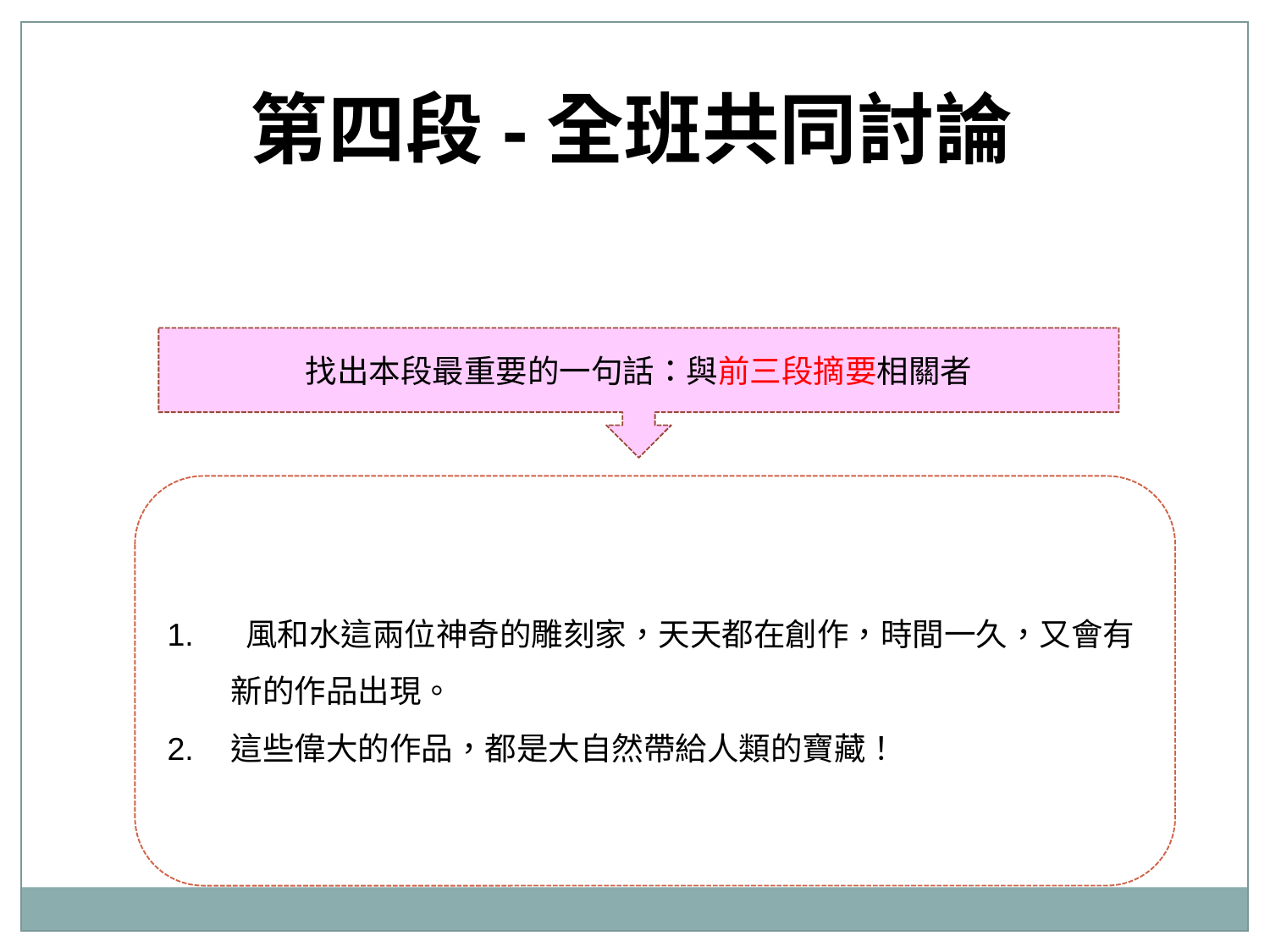

第四段-全班共同討論
找出本段最重要的一句話：與前三段摘要相關者
 風和水這兩位神奇的雕刻家，天天都在創作，時間一久，又會有新的作品出現。
這些偉大的作品，都是大自然帶給人類的寶藏！